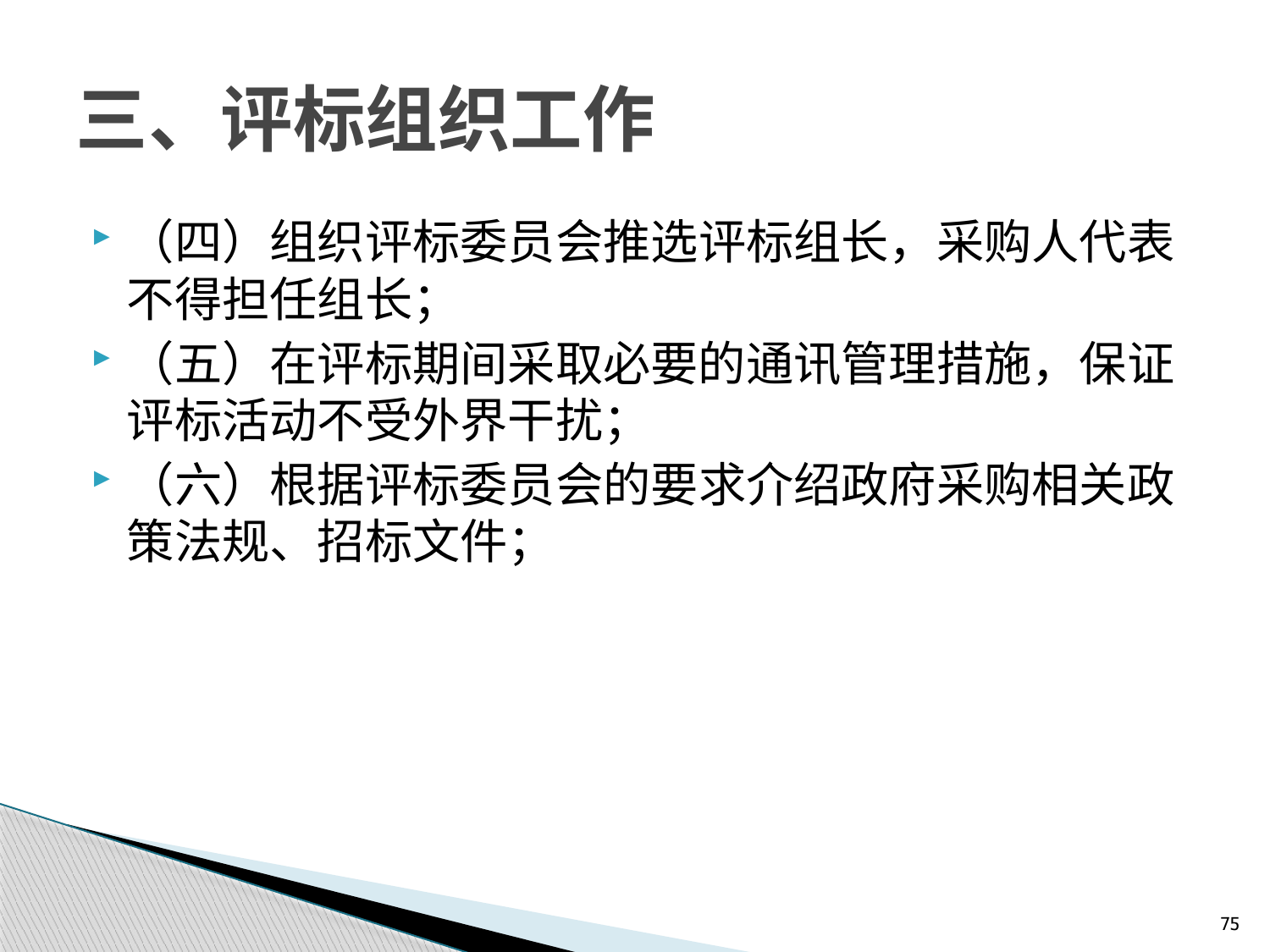

# 三、评标组织工作
（四）组织评标委员会推选评标组长，采购人代表不得担任组长；
（五）在评标期间采取必要的通讯管理措施，保证评标活动不受外界干扰；
（六）根据评标委员会的要求介绍政府采购相关政策法规、招标文件；
75